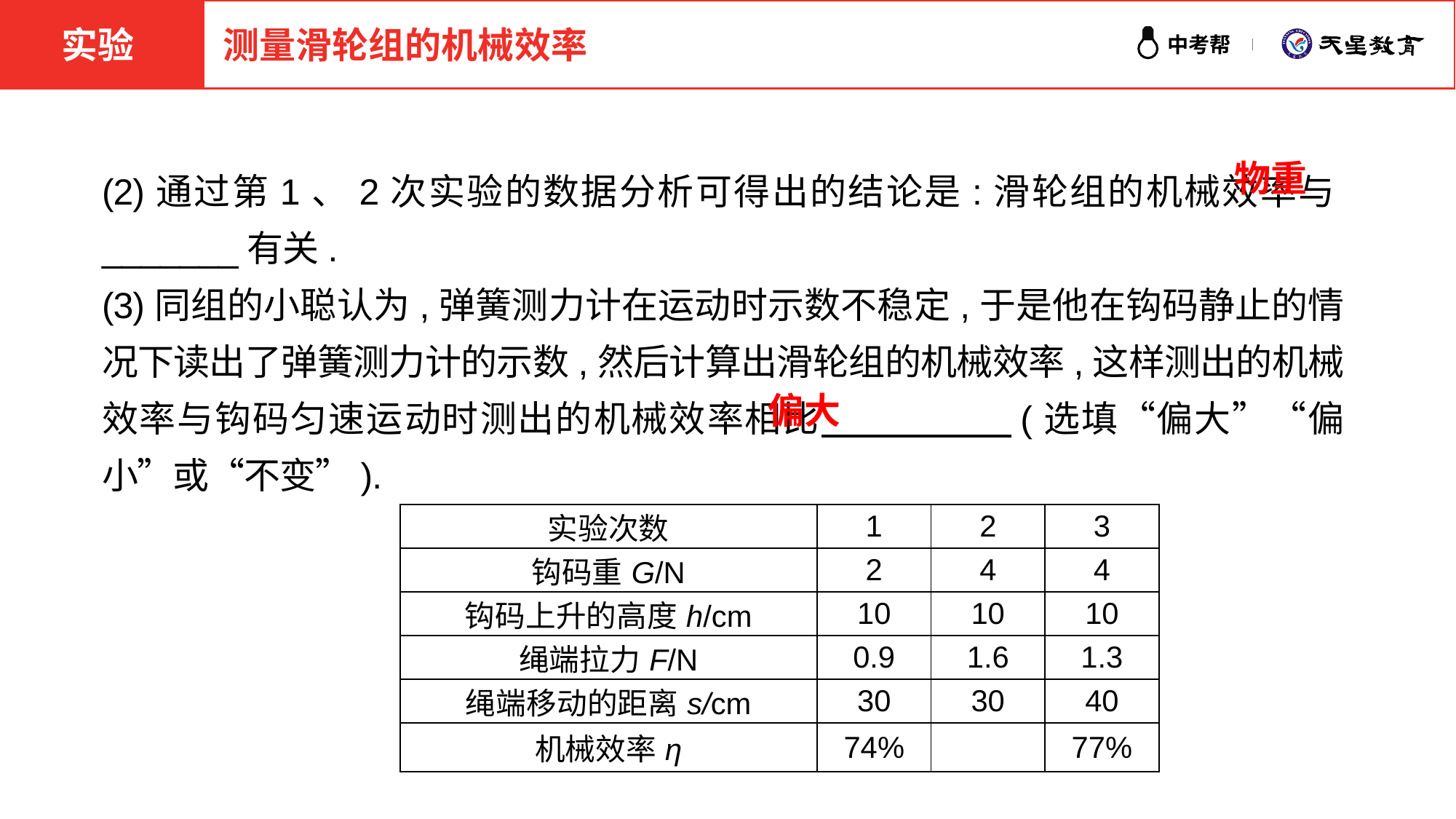

实验
测量滑轮组的机械效率
(2)通过第1、2次实验的数据分析可得出的结论是:滑轮组的机械效率与_______有关.
(3)同组的小聪认为,弹簧测力计在运动时示数不稳定,于是他在钩码静止的情况下读出了弹簧测力计的示数,然后计算出滑轮组的机械效率,这样测出的机械效率与钩码匀速运动时测出的机械效率相比　　　　　(选填“偏大”“偏小”或“不变”).
物重
偏大
| 实验次数 | 1 | 2 | 3 |
| --- | --- | --- | --- |
| 钩码重G/N | 2 | 4 | 4 |
| 钩码上升的高度h/cm | 10 | 10 | 10 |
| 绳端拉力F/N | 0.9 | 1.6 | 1.3 |
| 绳端移动的距离s/cm | 30 | 30 | 40 |
| 机械效率η | 74% |  | 77% |